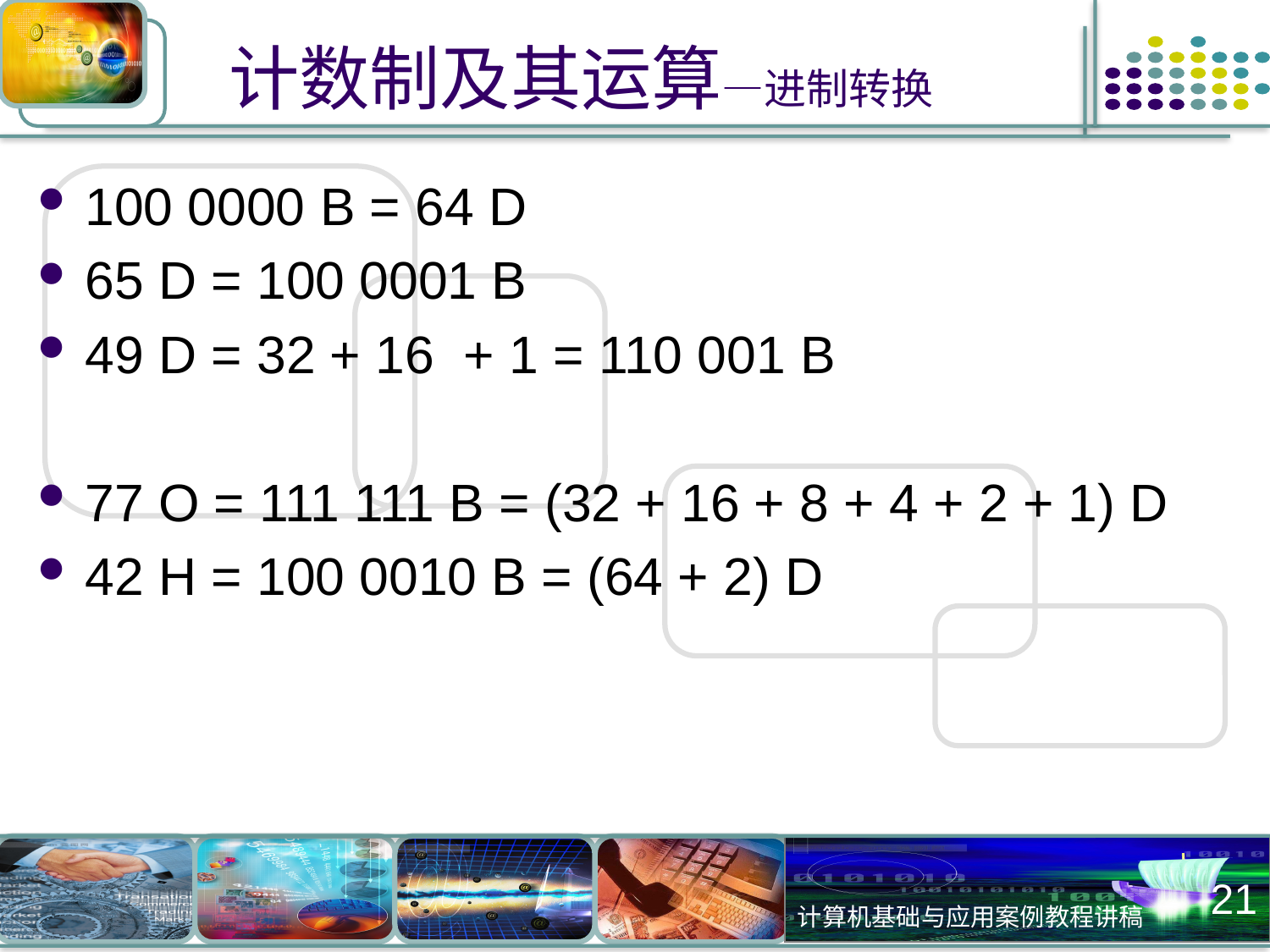

# 计数制及其运算—进制转换
100 0000 B = 64 D
65 D = 100 0001 B
49 D = 32 + 16  + 1 = 110 001 B

77 O = 111 111 B = (32 + 16 + 8 + 4 + 2 + 1) D
42 H = 100 0010 B = (64 + 2) D
21